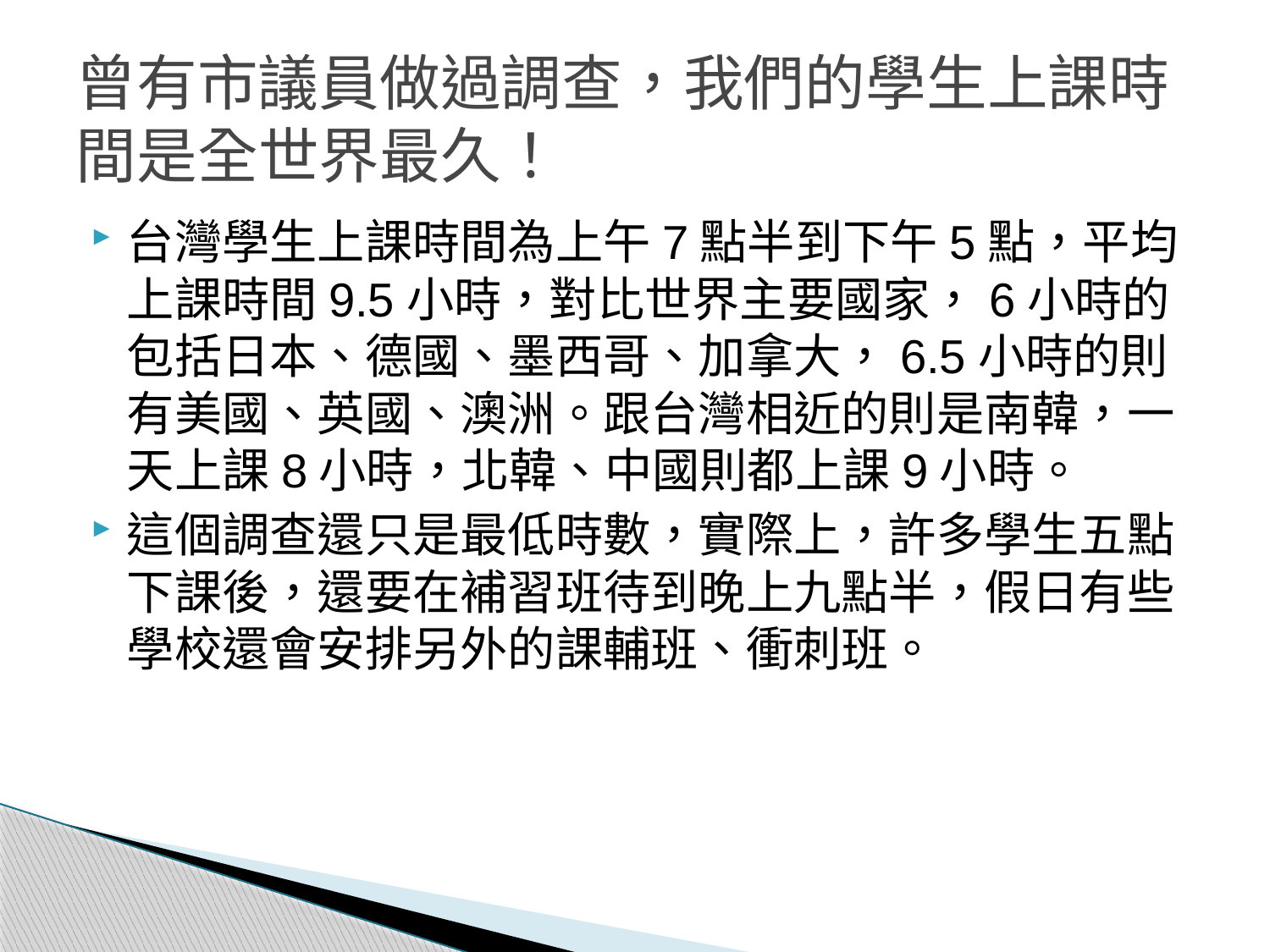

# 曾有市議員做過調查，我們的學生上課時間是全世界最久！
台灣學生上課時間為上午7點半到下午5點，平均上課時間9.5小時，對比世界主要國家，6小時的包括日本、德國、墨西哥、加拿大，6.5小時的則有美國、英國、澳洲。跟台灣相近的則是南韓，一天上課8小時，北韓、中國則都上課9小時。
這個調查還只是最低時數，實際上，許多學生五點下課後，還要在補習班待到晚上九點半，假日有些學校還會安排另外的課輔班、衝刺班。